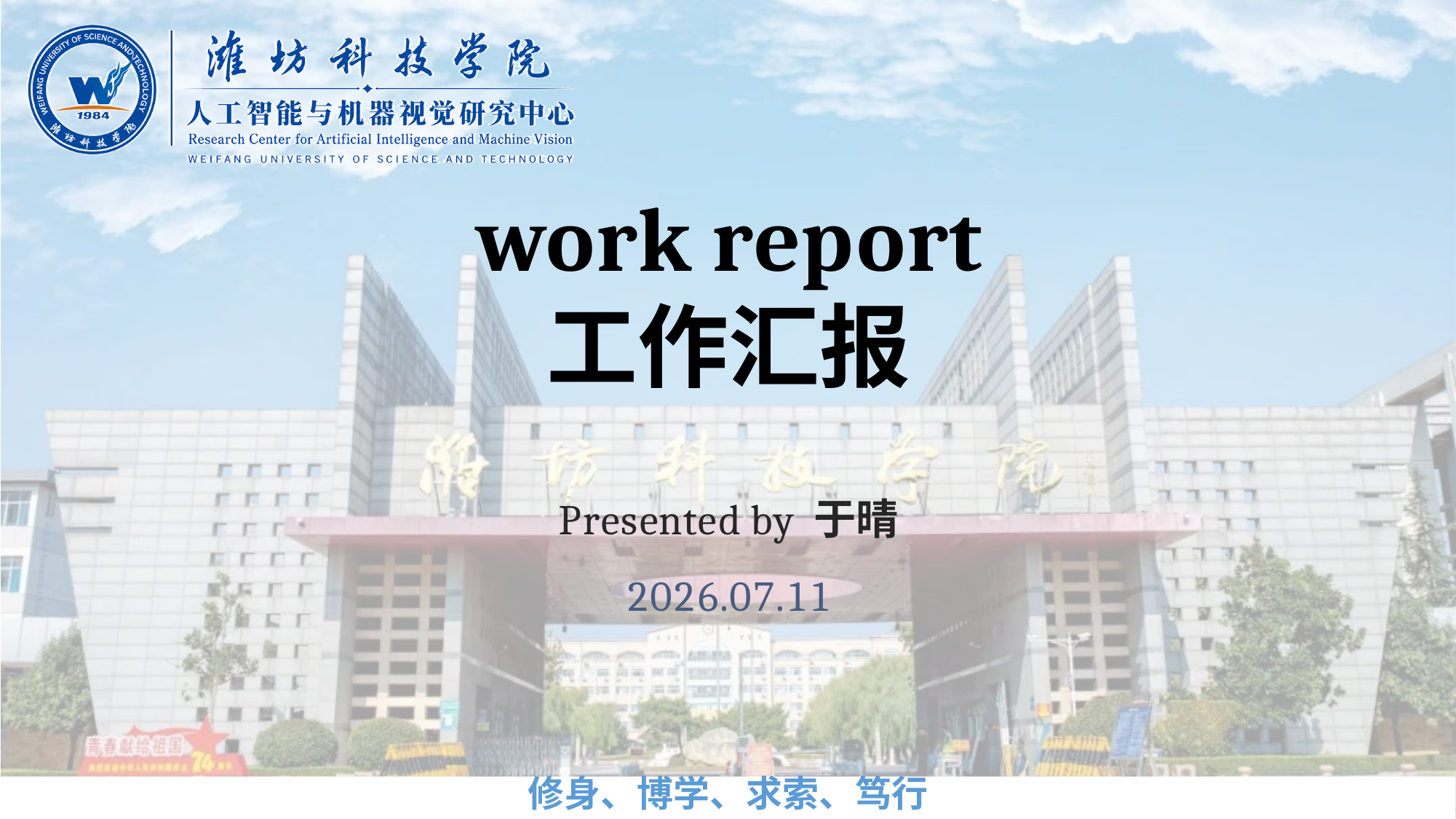

work report
工作汇报
Presented by 于晴
2026.07.11